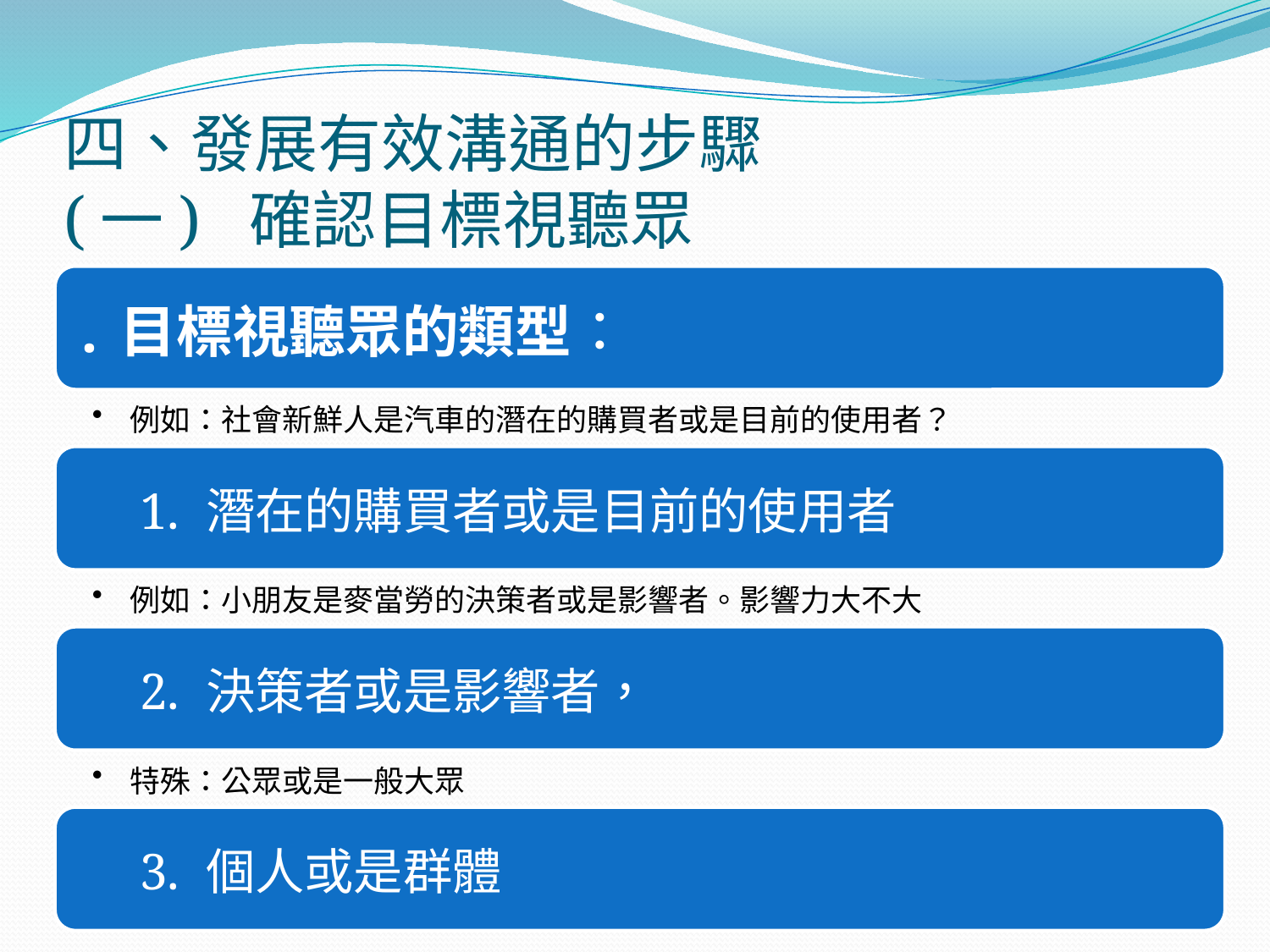

# 四、發展有效溝通的步驟 (一)  確認目標視聽眾
․目標視聽眾的類型：
     1. 潛在的購買者或是目前的使用者
例如：社會新鮮人是汽車的潛在的購買者或是目前的使用者？
     2. 決策者或是影響者，
例如：小朋友是麥當勞的決策者或是影響者。影響力大不大
     3. 個人或是群體
特殊：公眾或是一般大眾
11